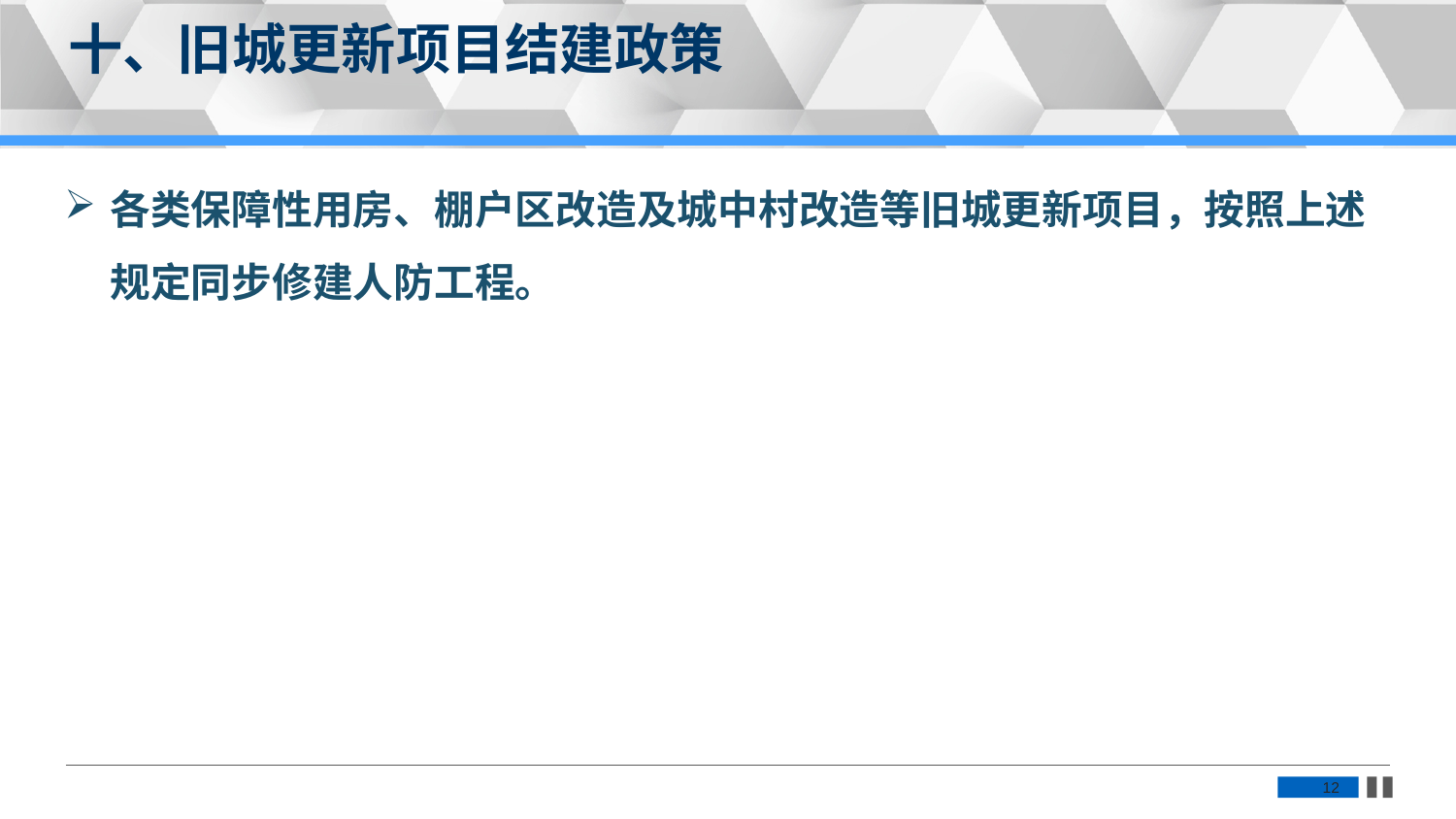

十、旧城更新项目结建政策
各类保障性用房、棚户区改造及城中村改造等旧城更新项目，按照上述规定同步修建人防工程。
12